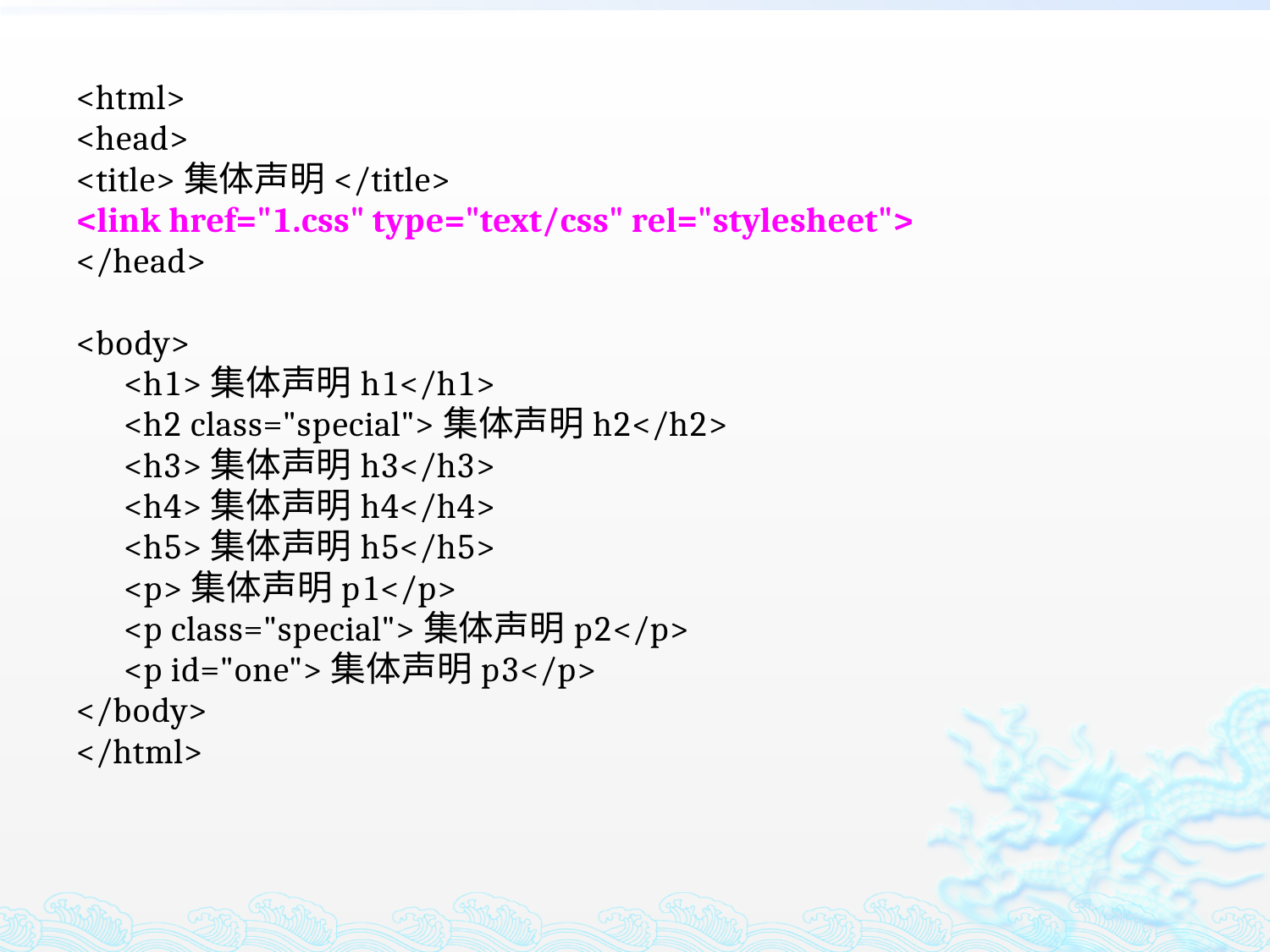

<html>
<head>
<title>集体声明</title>
<link href="1.css" type="text/css" rel="stylesheet">
</head>

<body>
	<h1>集体声明h1</h1>
	<h2 class="special">集体声明h2</h2>
	<h3>集体声明h3</h3>
	<h4>集体声明h4</h4>
	<h5>集体声明h5</h5>
	<p>集体声明p1</p>
	<p class="special">集体声明p2</p>
	<p id="one">集体声明p3</p>
</body>
</html>